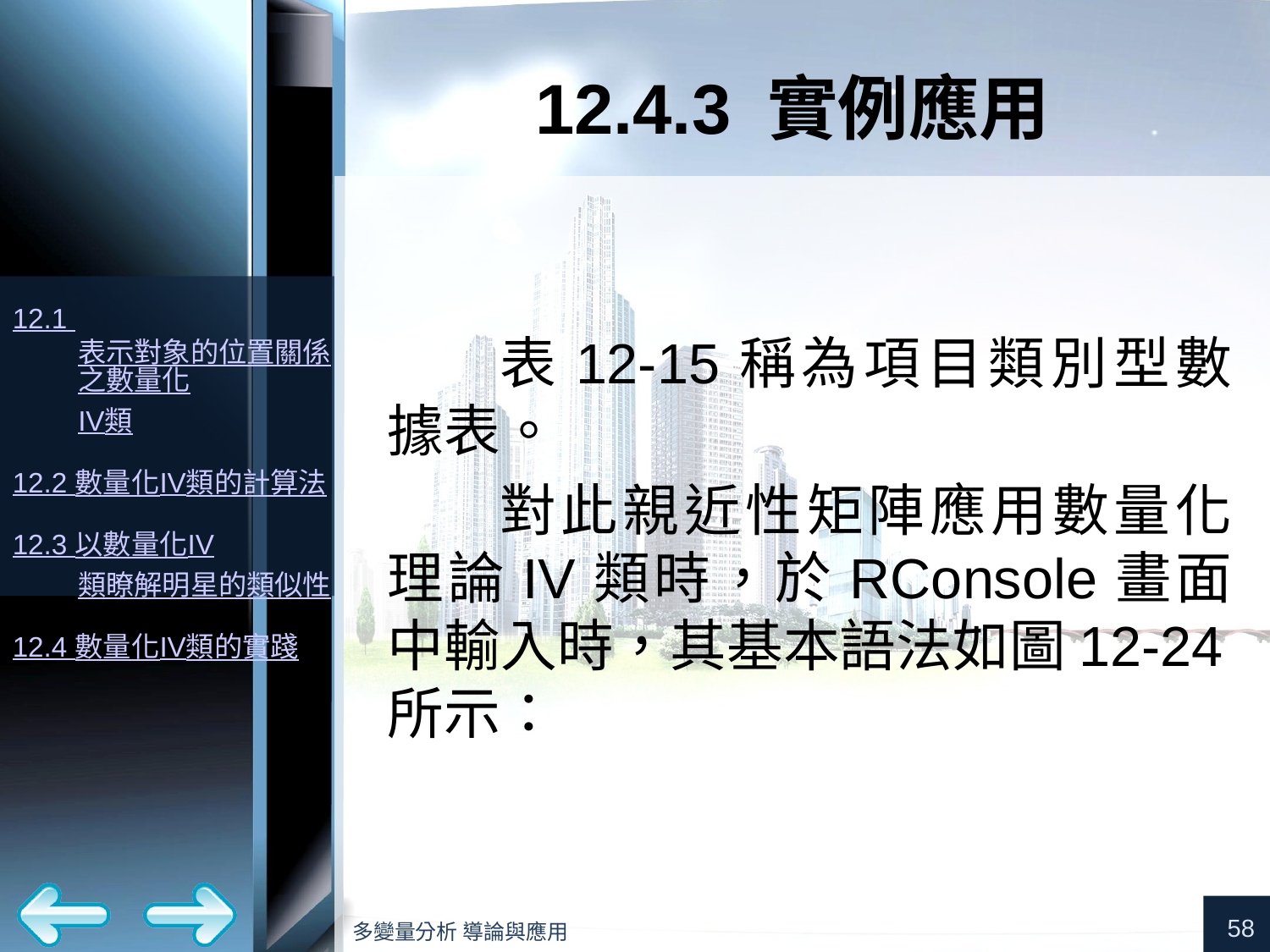

# 12.4.3 實例應用
表12-15稱為項目類別型數據表。
對此親近性矩陣應用數量化理論IV類時，於RConsole畫面中輸入時，其基本語法如圖12-24所示：
58
多變量分析 導論與應用